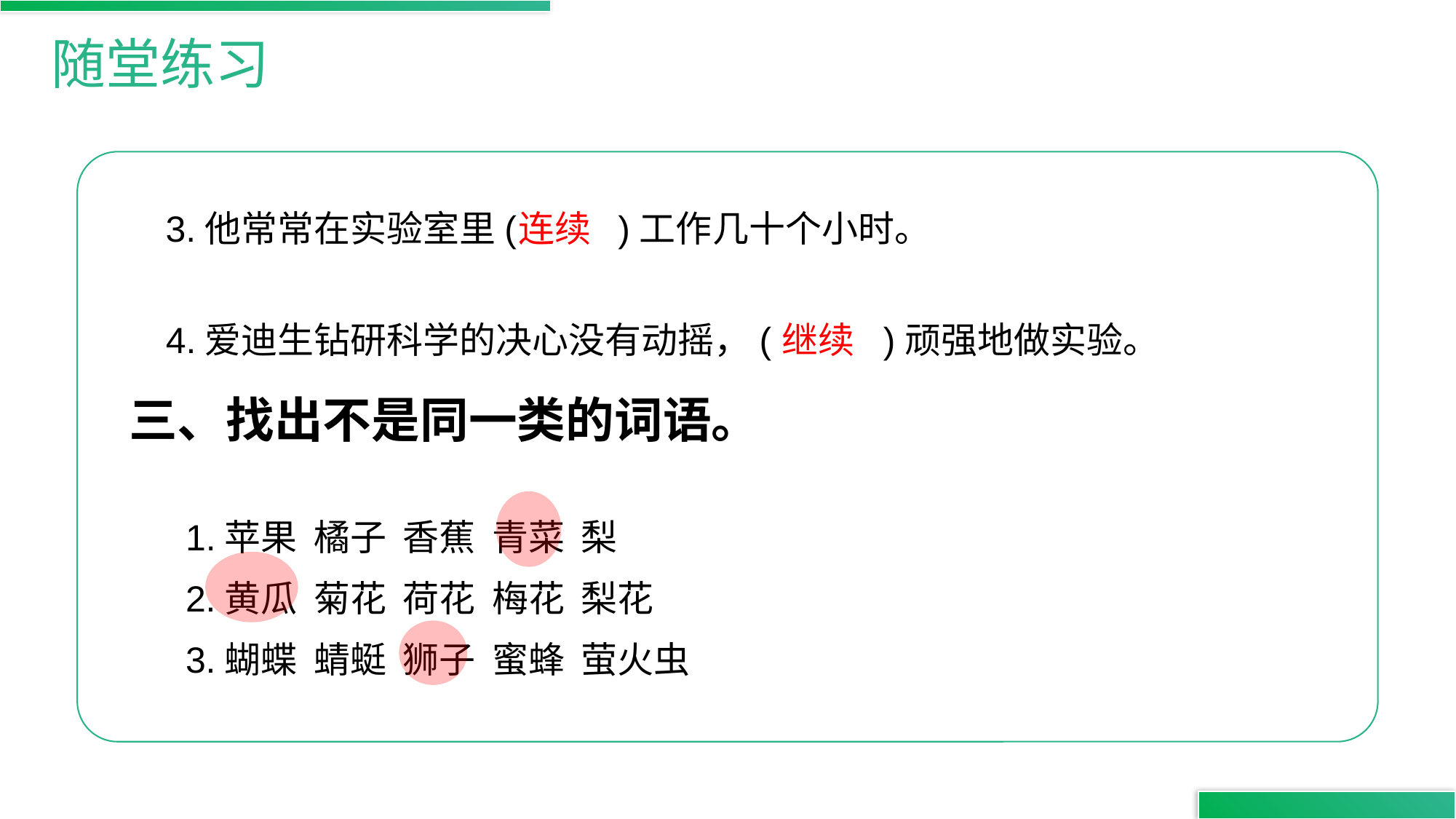

随堂练习
3.他常常在实验室里(          )工作几十个小时。
连续
4.爱迪生钻研科学的决心没有动摇，(           )顽强地做实验。
继续
三、找出不是同一类的词语。

1.苹果  橘子  香蕉  青菜  梨
2.黄瓜  菊花  荷花  梅花  梨花
3.蝴蝶  蜻蜓  狮子  蜜蜂  萤火虫